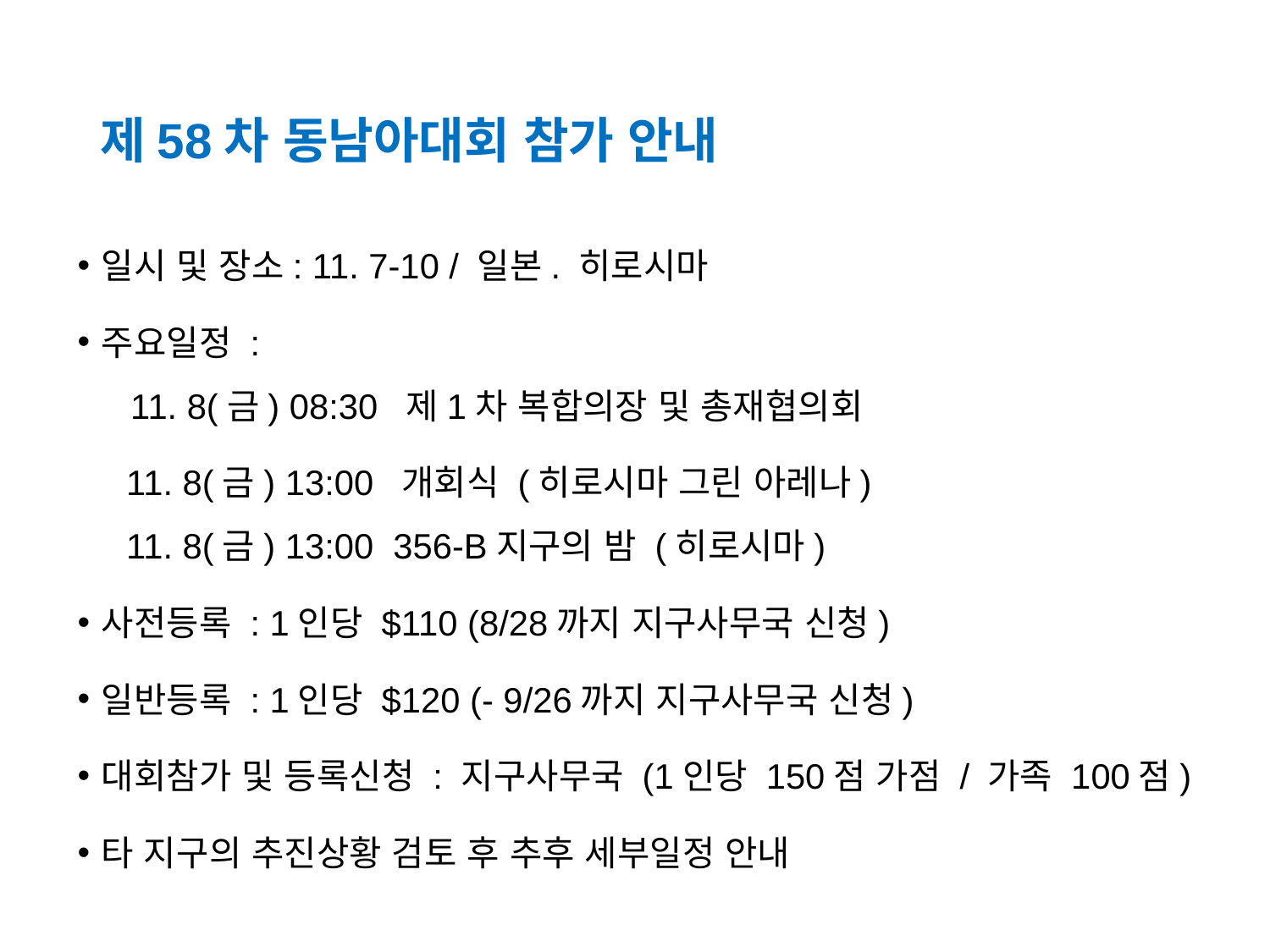

# 제58차 동남아대회 참가 안내
일시 및 장소: 11. 7-10 / 일본. 히로시마
주요일정 :
   11. 8(금) 08:30  제1차 복합의장 및 총재협의회
     11. 8(금) 13:00  개회식 (히로시마 그린 아레나)
     11. 8(금) 13:00  356-B지구의 밤 (히로시마)
사전등록 : 1인당 $110 (8/28까지 지구사무국 신청)
일반등록 : 1인당 $120 (- 9/26까지 지구사무국 신청)
대회참가 및 등록신청 : 지구사무국 (1인당 150점 가점 / 가족 100점)
타 지구의 추진상황 검토 후 추후 세부일정 안내